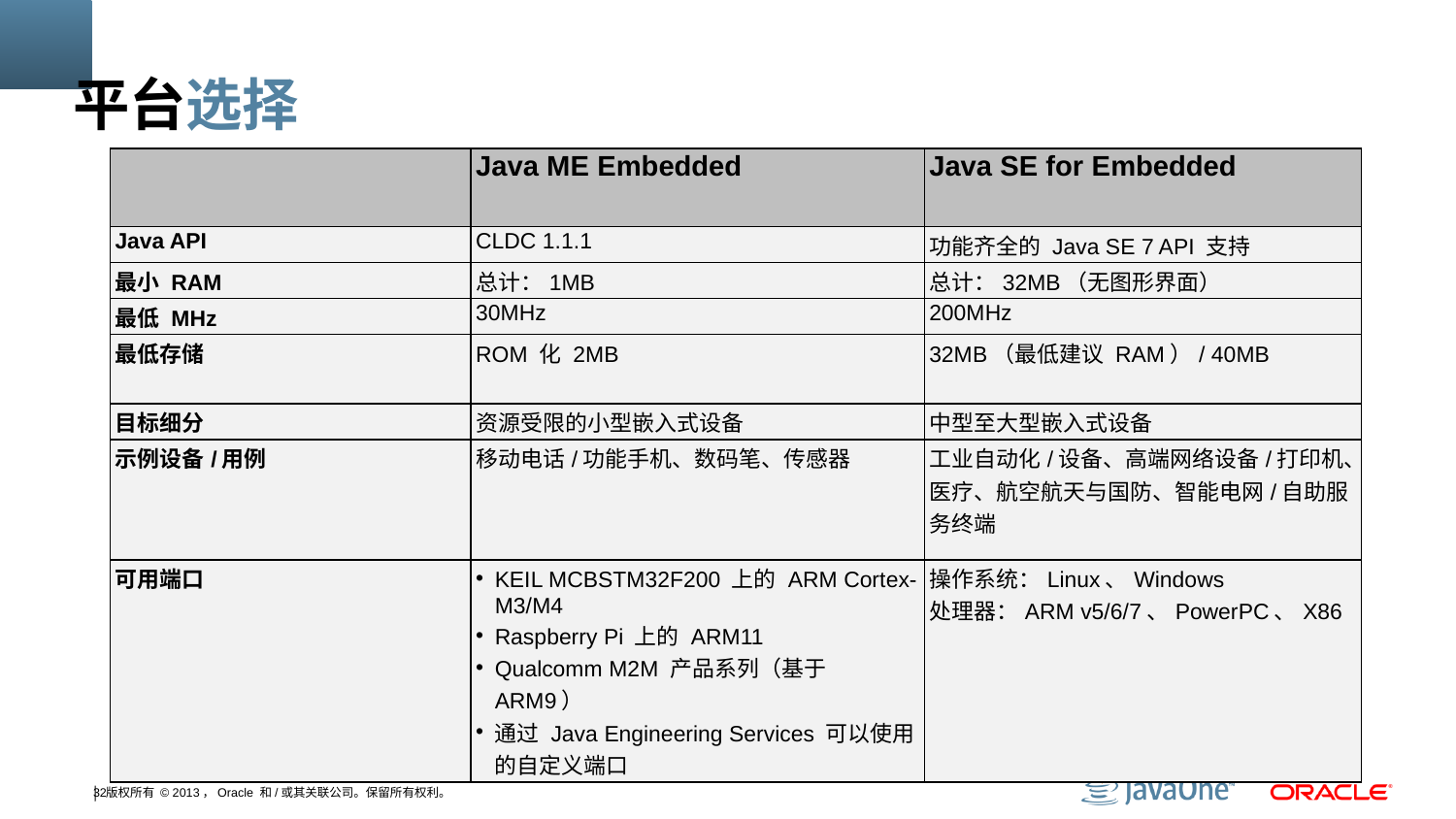

# 平台选择
|  | Java ME Embedded | Java SE for Embedded |
| --- | --- | --- |
| Java API | CLDC 1.1.1 | 功能齐全的 Java SE 7 API 支持 |
| 最小 RAM | 总计：1MB | 总计：32MB（无图形界面） |
| 最低 MHz | 30MHz | 200MHz |
| 最低存储 | ROM 化 2MB | 32MB（最低建议 RAM）/ 40MB |
| 目标细分 | 资源受限的小型嵌入式设备 | 中型至大型嵌入式设备 |
| 示例设备/用例 | 移动电话/功能手机、数码笔、传感器 | 工业自动化/设备、高端网络设备/打印机、医疗、航空航天与国防、智能电网/自助服务终端 |
| 可用端口 | KEIL MCBSTM32F200 上的 ARM Cortex-M3/M4 Raspberry Pi 上的 ARM11 Qualcomm M2M 产品系列（基于 ARM9） 通过 Java Engineering Services 可以使用的自定义端口 | 操作系统：Linux、Windows 处理器：ARM v5/6/7、PowerPC、X86 |